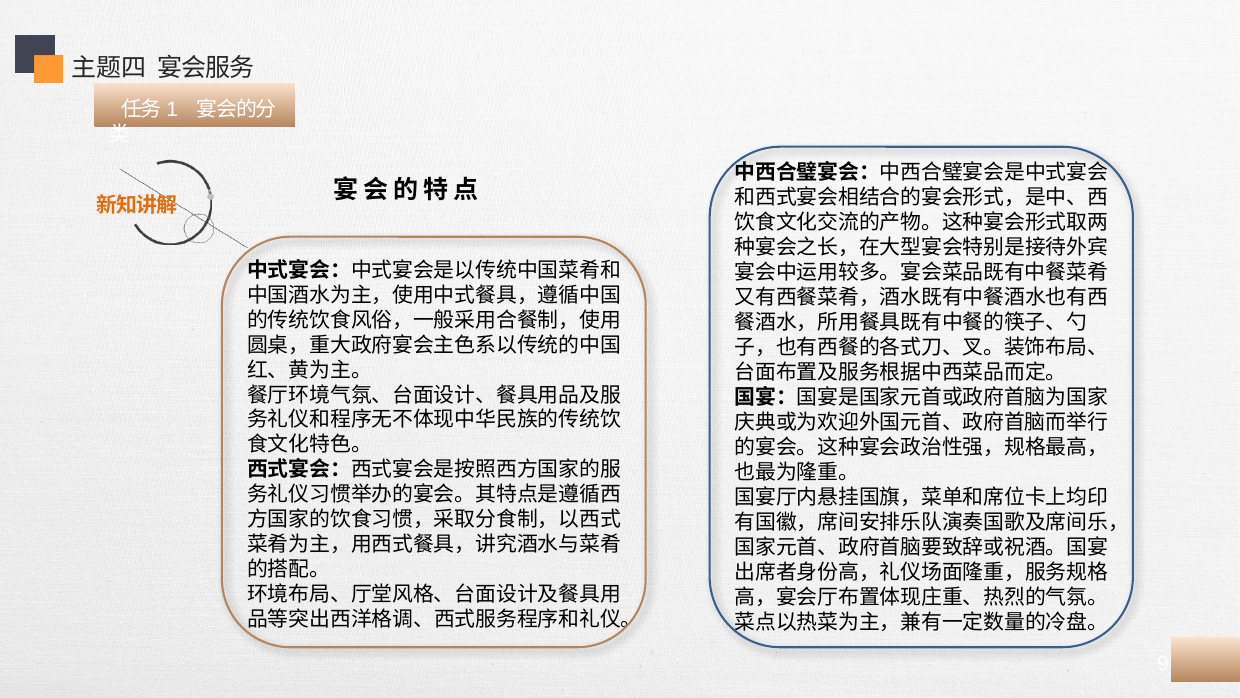

主题四  宴会服务

 任务1   宴会的分类

中西合璧宴会：中西合璧宴会是中式宴会和西式宴会相结合的宴会形式，是中、西饮食文化交流的产物。这种宴会形式取两种宴会之长，在大型宴会特别是接待外宾宴会中运用较多。宴会菜品既有中餐菜肴又有西餐菜肴，酒水既有中餐酒水也有西餐酒水，所用餐具既有中餐的筷子、勺子，也有西餐的各式刀、叉。装饰布局、台面布置及服务根据中西菜品而定。
国宴：国宴是国家元首或政府首脑为国家庆典或为欢迎外国元首、政府首脑而举行的宴会。这种宴会政治性强，规格最高，也最为隆重。
国宴厅内悬挂国旗，菜单和席位卡上均印有国徽，席间安排乐队演奏国歌及席间乐，国家元首、政府首脑要致辞或祝酒。国宴出席者身份高，礼仪场面隆重，服务规格高，宴会厅布置体现庄重、热烈的气氛。菜点以热菜为主，兼有一定数量的冷盘。

    宴会的特点

中式宴会：中式宴会是以传统中国菜肴和中国酒水为主，使用中式餐具，遵循中国的传统饮食风俗，一般采用合餐制，使用圆桌，重大政府宴会主色系以传统的中国红、黄为主。
餐厅环境气氛、台面设计、餐具用品及服务礼仪和程序无不体现中华民族的传统饮食文化特色。
西式宴会：西式宴会是按照西方国家的服务礼仪习惯举办的宴会。其特点是遵循西方国家的饮食习惯，采取分食制，以西式菜肴为主，用西式餐具，讲究酒水与菜肴的搭配。
环境布局、厅堂风格、台面设计及餐具用品等突出西洋格调、西式服务程序和礼仪。